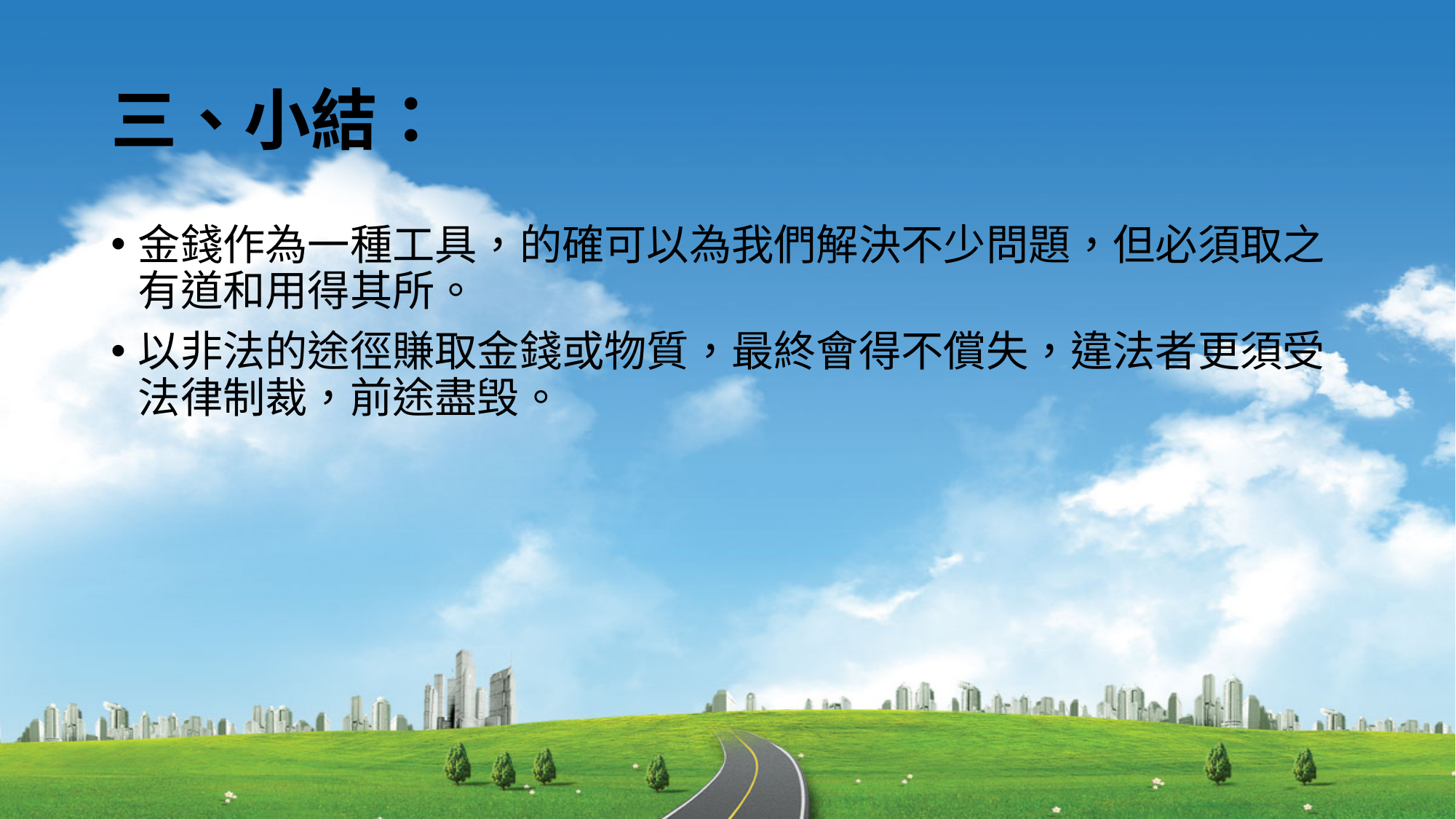

# 三、小結：
金錢作為一種工具，的確可以為我們解決不少問題，但必須取之有道和用得其所。
以非法的途徑賺取金錢或物質，最終會得不償失，違法者更須受法律制裁，前途盡毁。